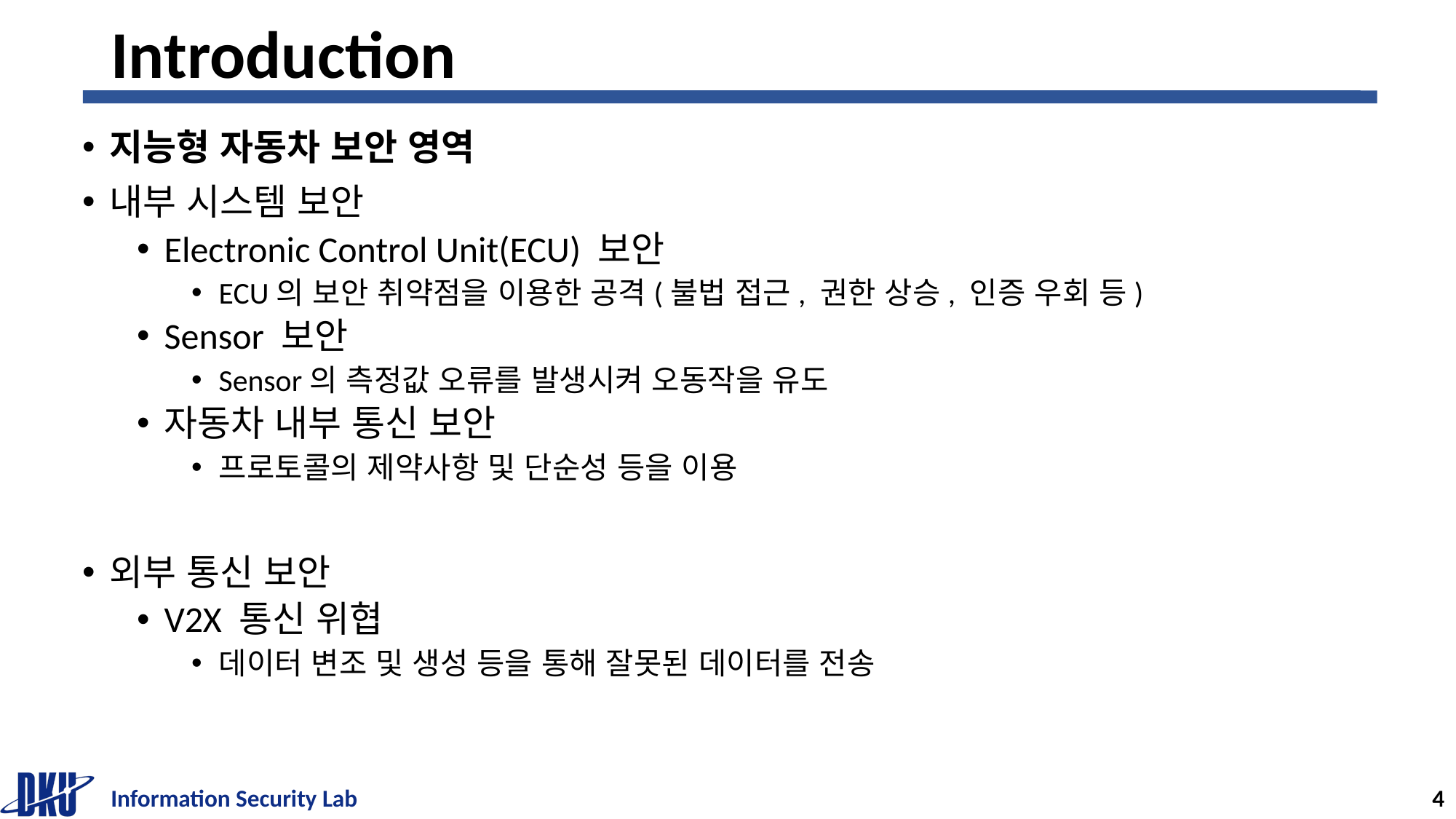

# Introduction
지능형 자동차 보안 영역
내부 시스템 보안
Electronic Control Unit(ECU) 보안
ECU의 보안 취약점을 이용한 공격(불법 접근, 권한 상승, 인증 우회 등)
Sensor 보안
Sensor의 측정값 오류를 발생시켜 오동작을 유도
자동차 내부 통신 보안
프로토콜의 제약사항 및 단순성 등을 이용

외부 통신 보안
V2X 통신 위협
데이터 변조 및 생성 등을 통해 잘못된 데이터를 전송

Information Security Lab
4